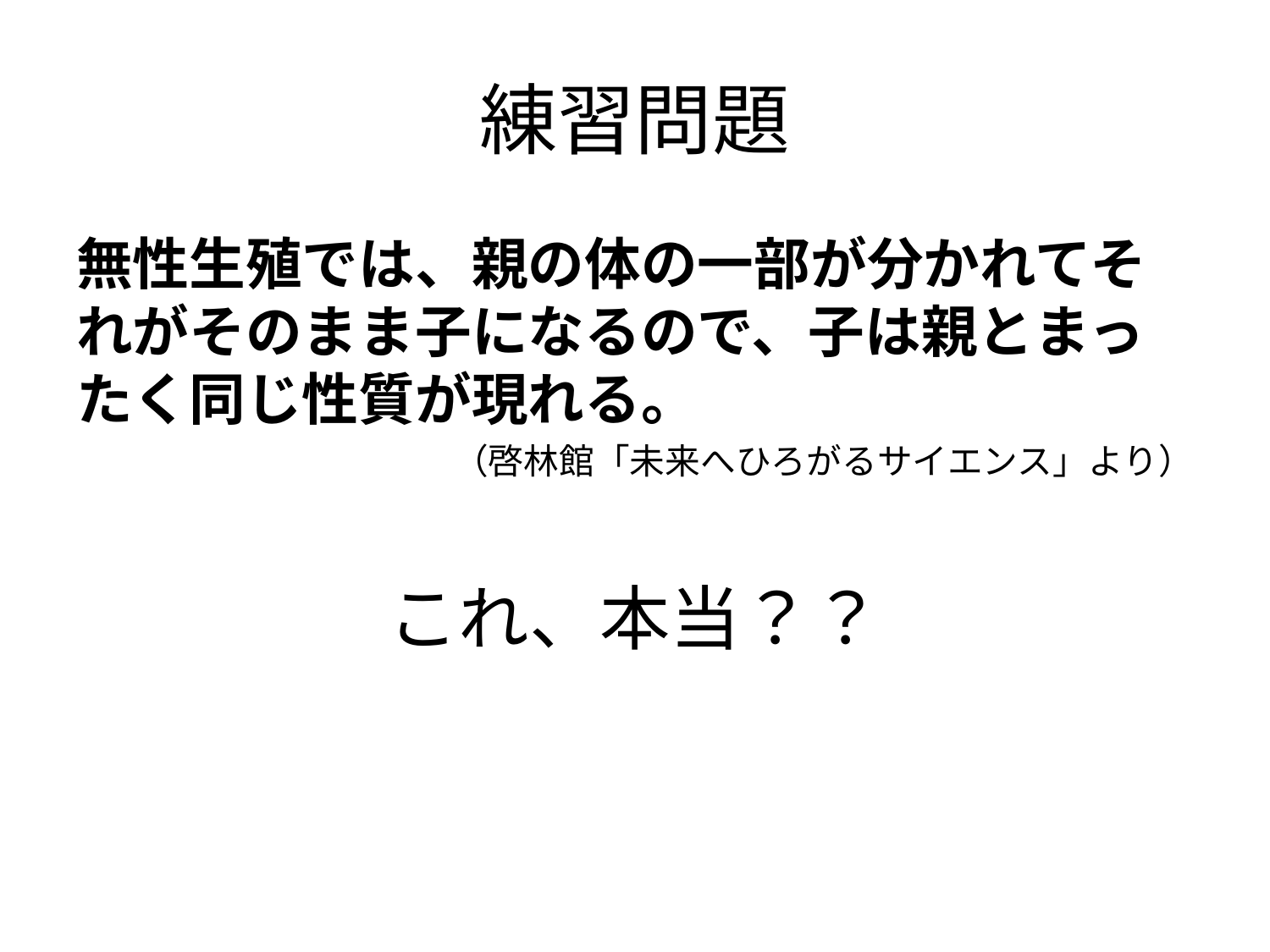

# 練習問題
無性生殖では、親の体の一部が分かれてそれがそのまま子になるので、子は親とまったく同じ性質が現れる。
（啓林館「未来へひろがるサイエンス」より）

これ、本当？？